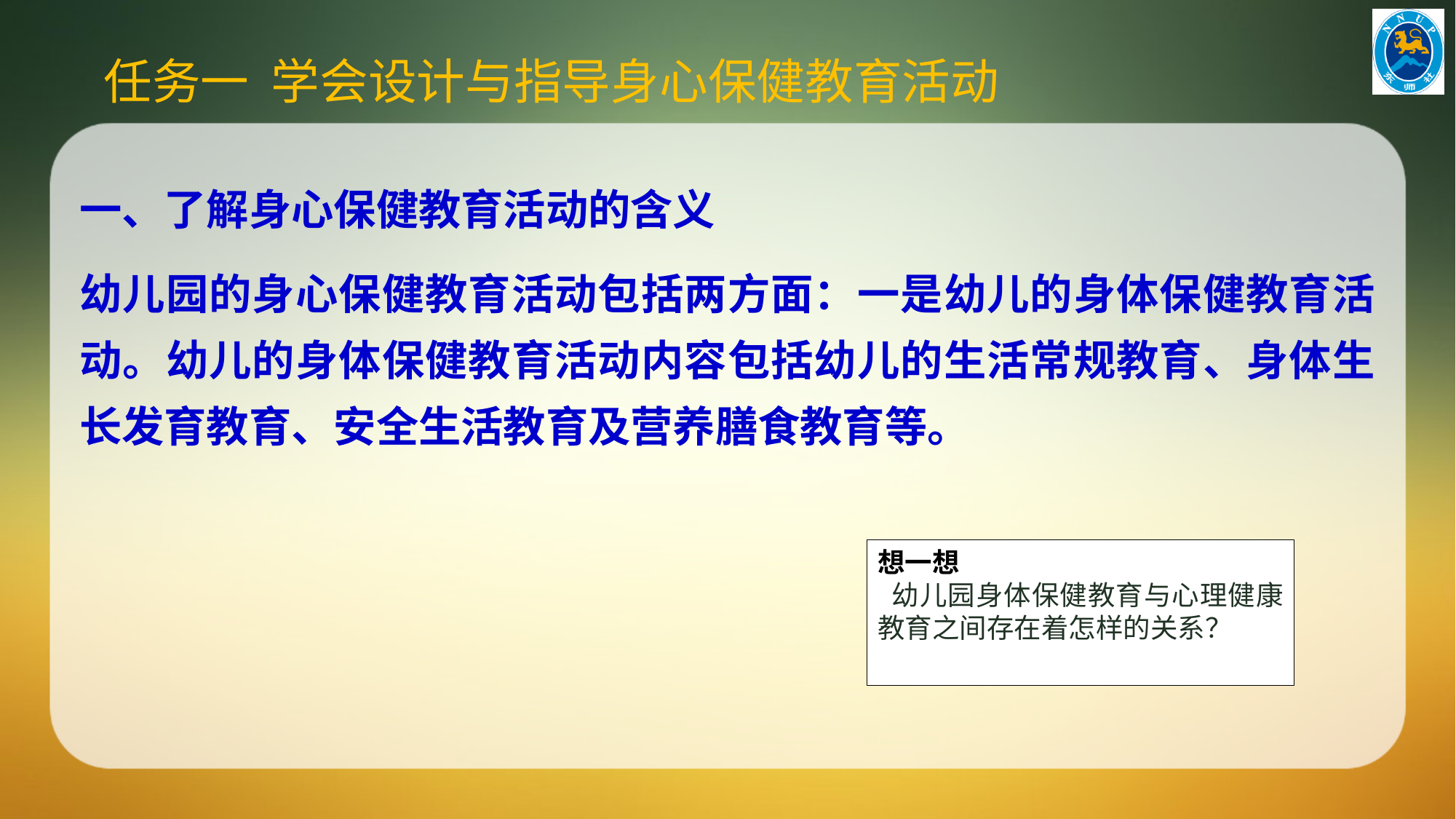

任务一  学会设计与指导身心保健教育活动

一、了解身心保健教育活动的含义
幼儿园的身心保健教育活动包括两方面：一是幼儿的身体保健教育活动。幼儿的身体保健教育活动内容包括幼儿的生活常规教育、身体生长发育教育、安全生活教育及营养膳食教育等。

想一想
 幼儿园身体保健教育与心理健康教育之间存在着怎样的关系？